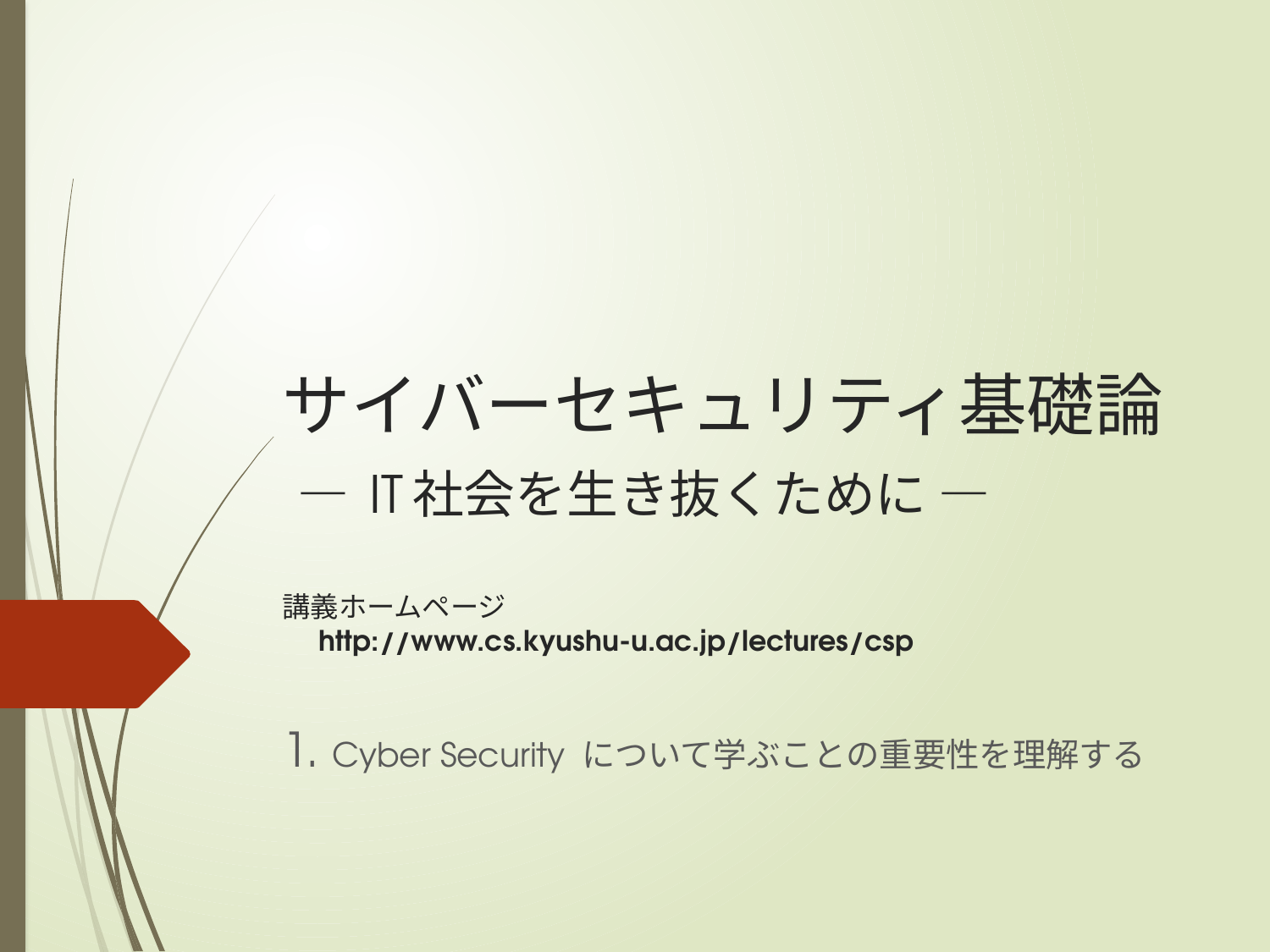

# サイバーセキュリティ基礎論 ― IT社会を生き抜くために ― 講義ホームページ http://www.cs.kyushu-u.ac.jp/lectures/csp

1. Cyber Security について学ぶことの重要性を理解する